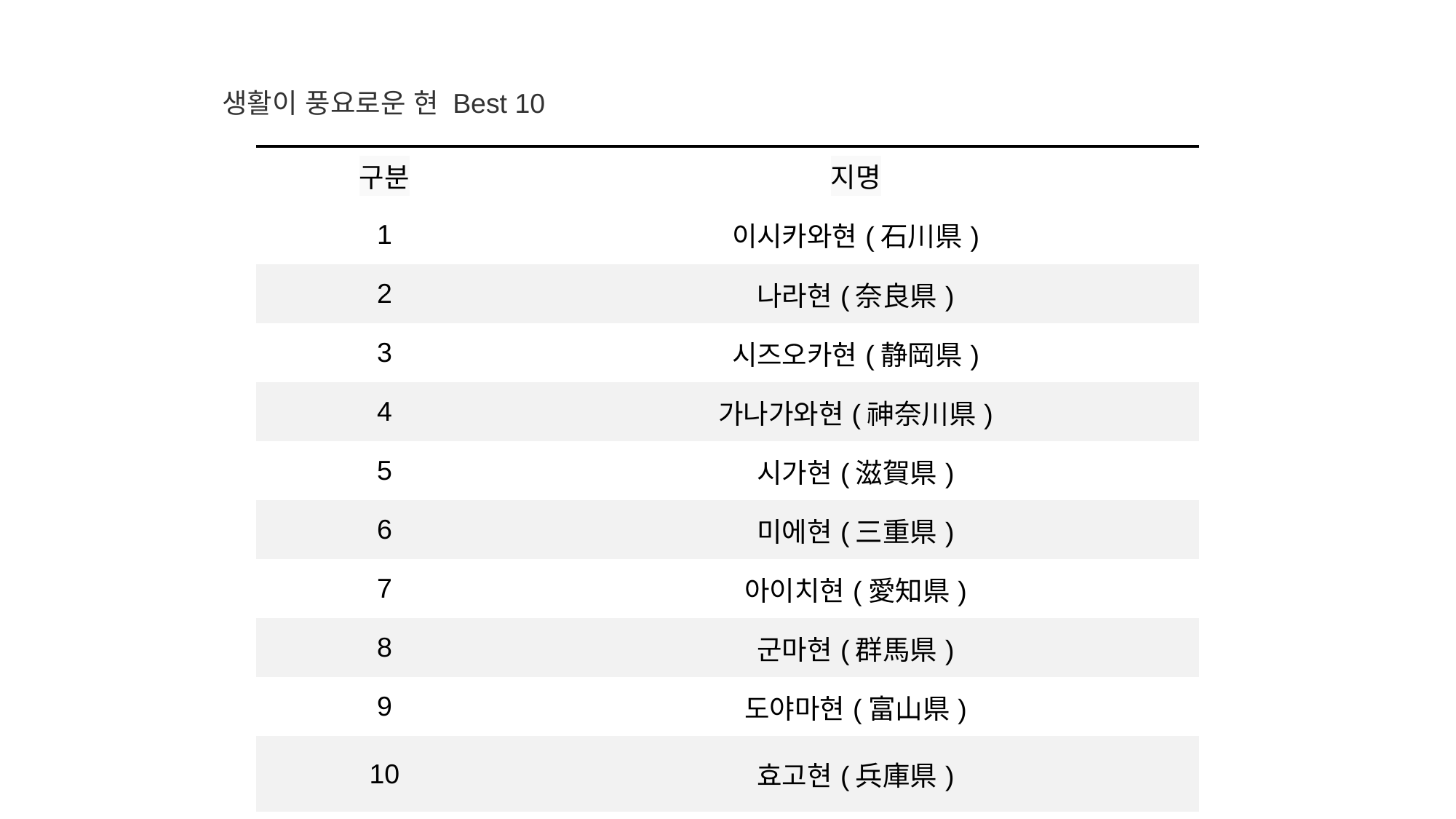

생활이 풍요로운 현 Best 10

| 구분 | 지명 |
| --- | --- |
| 1 | 이시카와현(石川県) |
| 2 | 나라현(奈良県) |
| 3 | 시즈오카현(静岡県) |
| 4 | 가나가와현(神奈川県) |
| 5 | 시가현(滋賀県) |
| 6 | 미에현(三重県) |
| 7 | 아이치현(愛知県) |
| 8 | 군마현(群馬県) |
| 9 | 도야마현(富山県) |
| 10 | 효고현(兵庫県) |